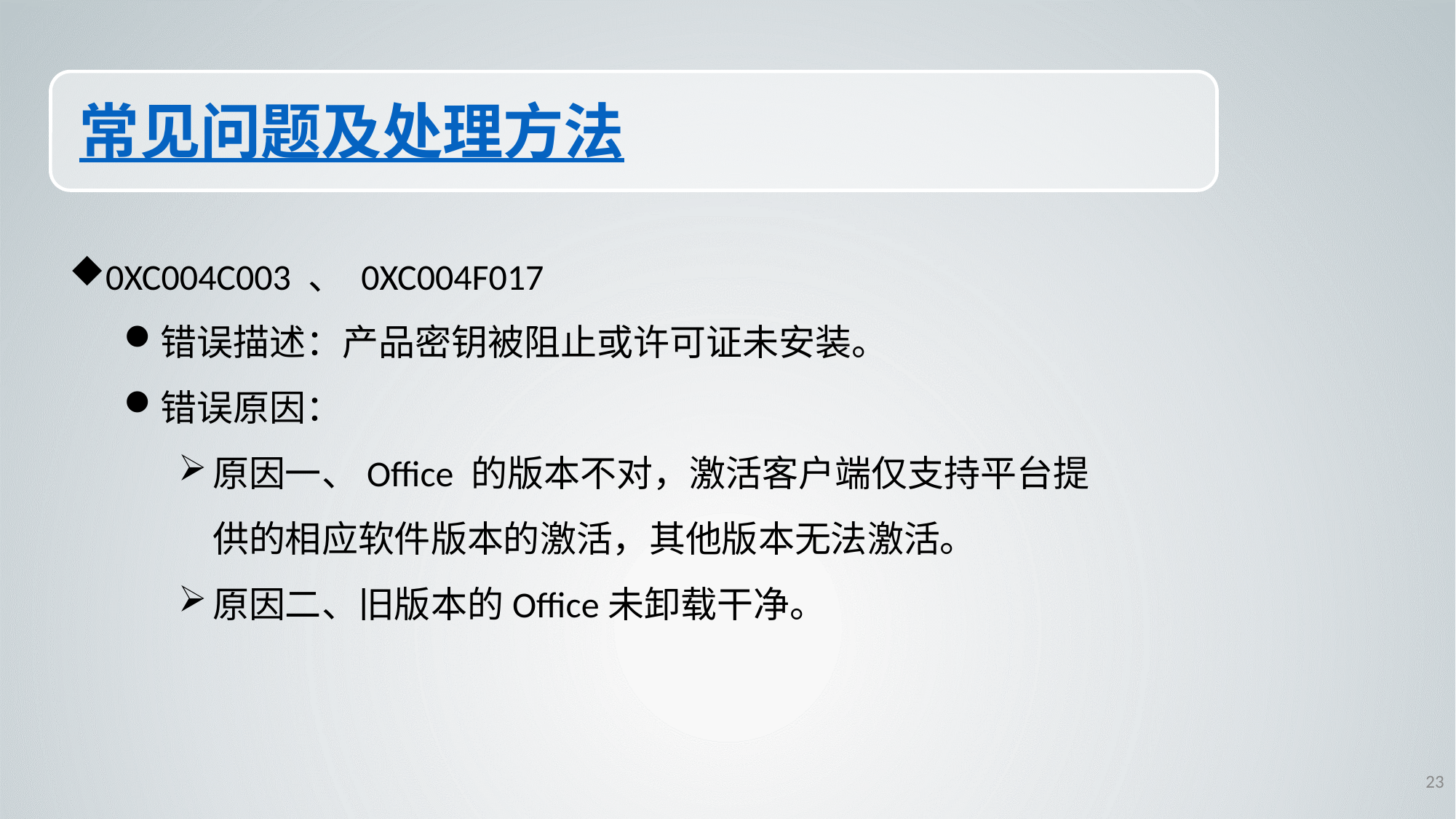

# 常见问题及处理方法
0XC004C003 、 0XC004F017
错误描述：产品密钥被阻止或许可证未安装。
错误原因：
原因一、Office 的版本不对，激活客户端仅支持平台提供的相应软件版本的激活，其他版本无法激活。
原因二、旧版本的Office未卸载干净。
23